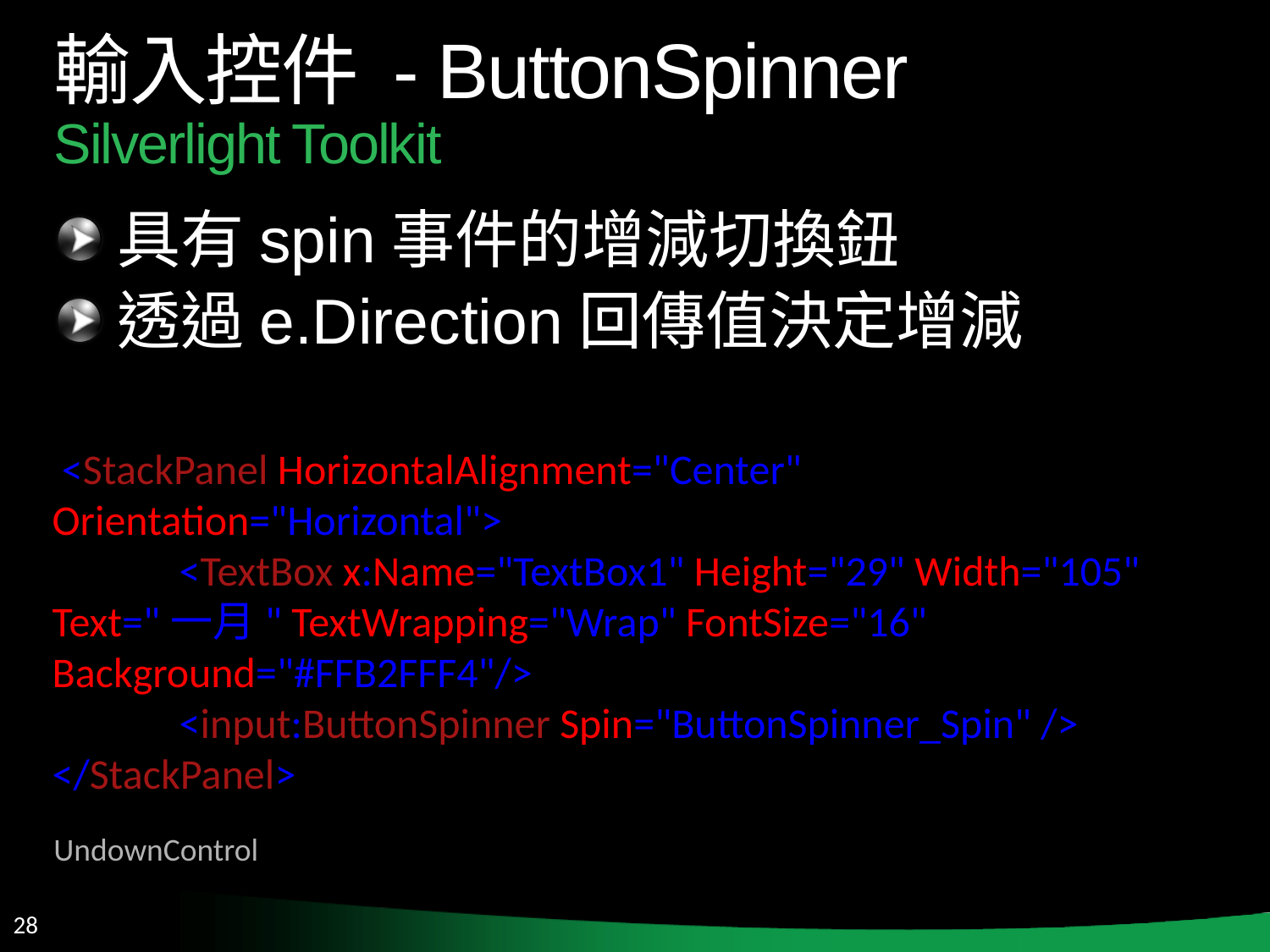

# 輸入控件 - ButtonSpinner Silverlight Toolkit
具有spin事件的增減切換鈕
透過e.Direction回傳值決定增減

 <StackPanel HorizontalAlignment="Center" Orientation="Horizontal">
	<TextBox x:Name="TextBox1" Height="29" Width="105" Text="一月" TextWrapping="Wrap" FontSize="16" Background="#FFB2FFF4"/>
	<input:ButtonSpinner Spin="ButtonSpinner_Spin" />
</StackPanel>
UndownControl